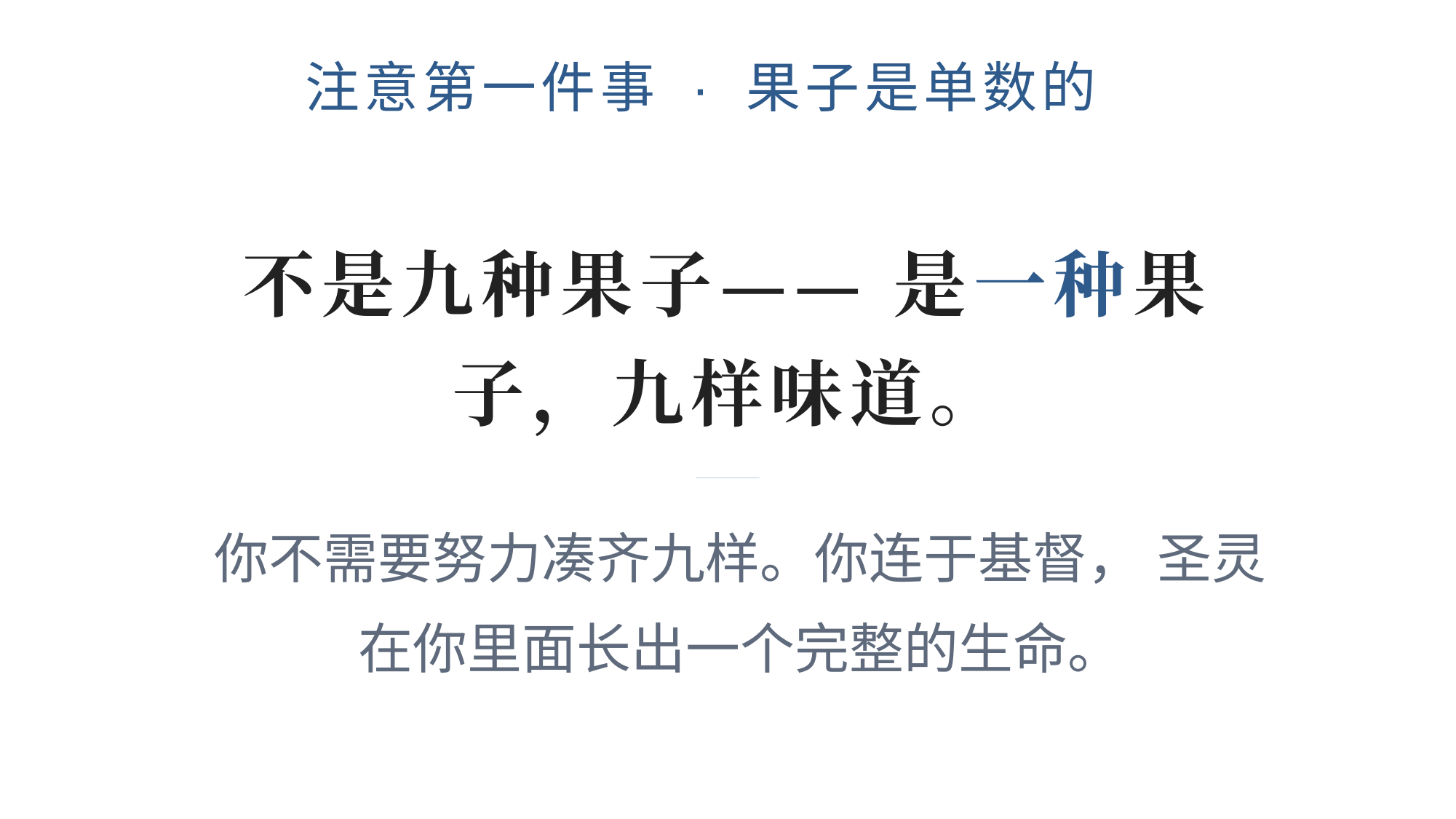

注意第一件事 · 果子是单数的
不是九种果子—— 是一种果子，九样味道。

你不需要努力凑齐九样。你连于基督， 圣灵在你里面长出一个完整的生命。